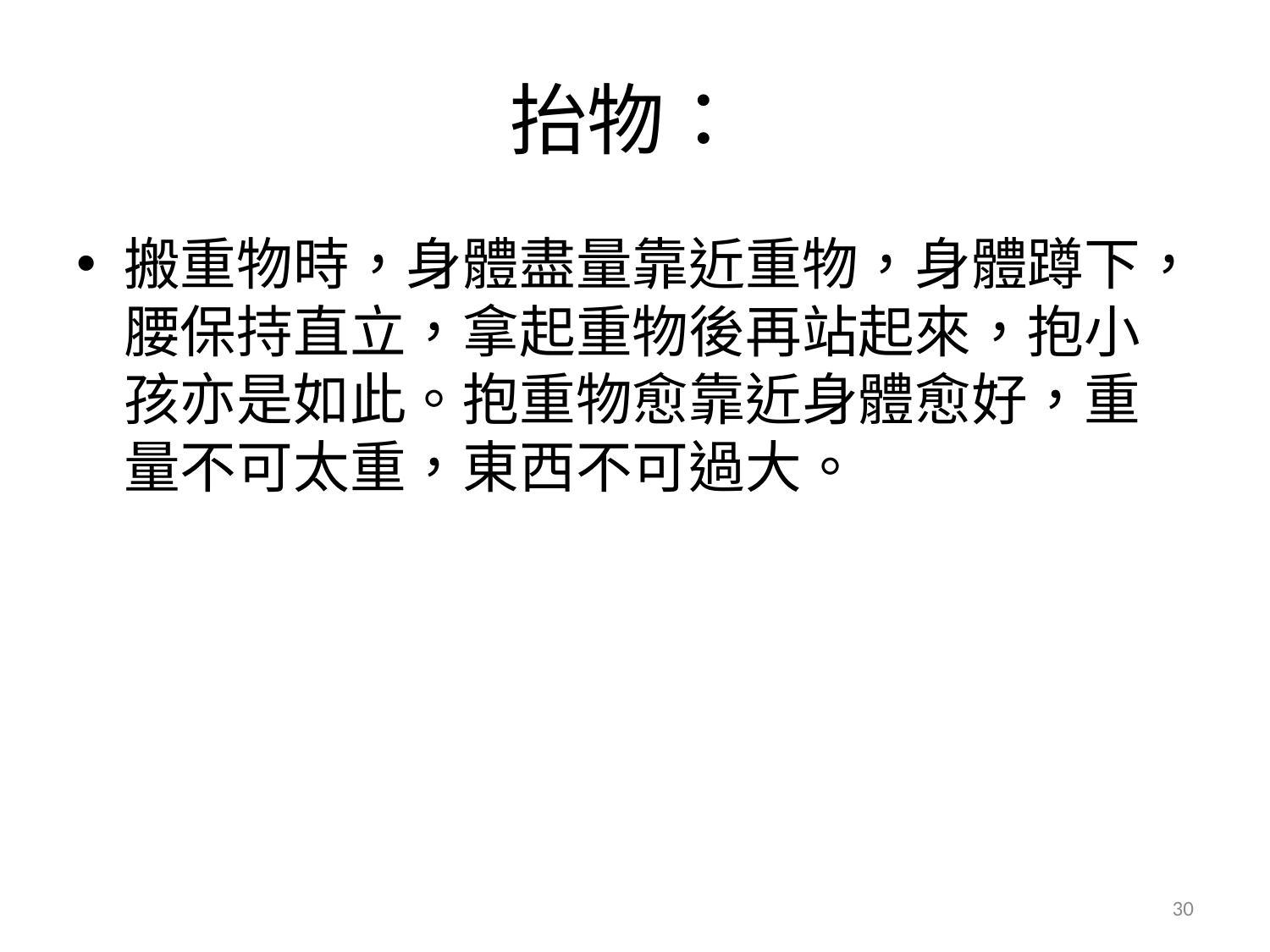

# 抬物：
搬重物時，身體盡量靠近重物，身體蹲下，腰保持直立，拿起重物後再站起來，抱小孩亦是如此。抱重物愈靠近身體愈好，重量不可太重，東西不可過大。
30